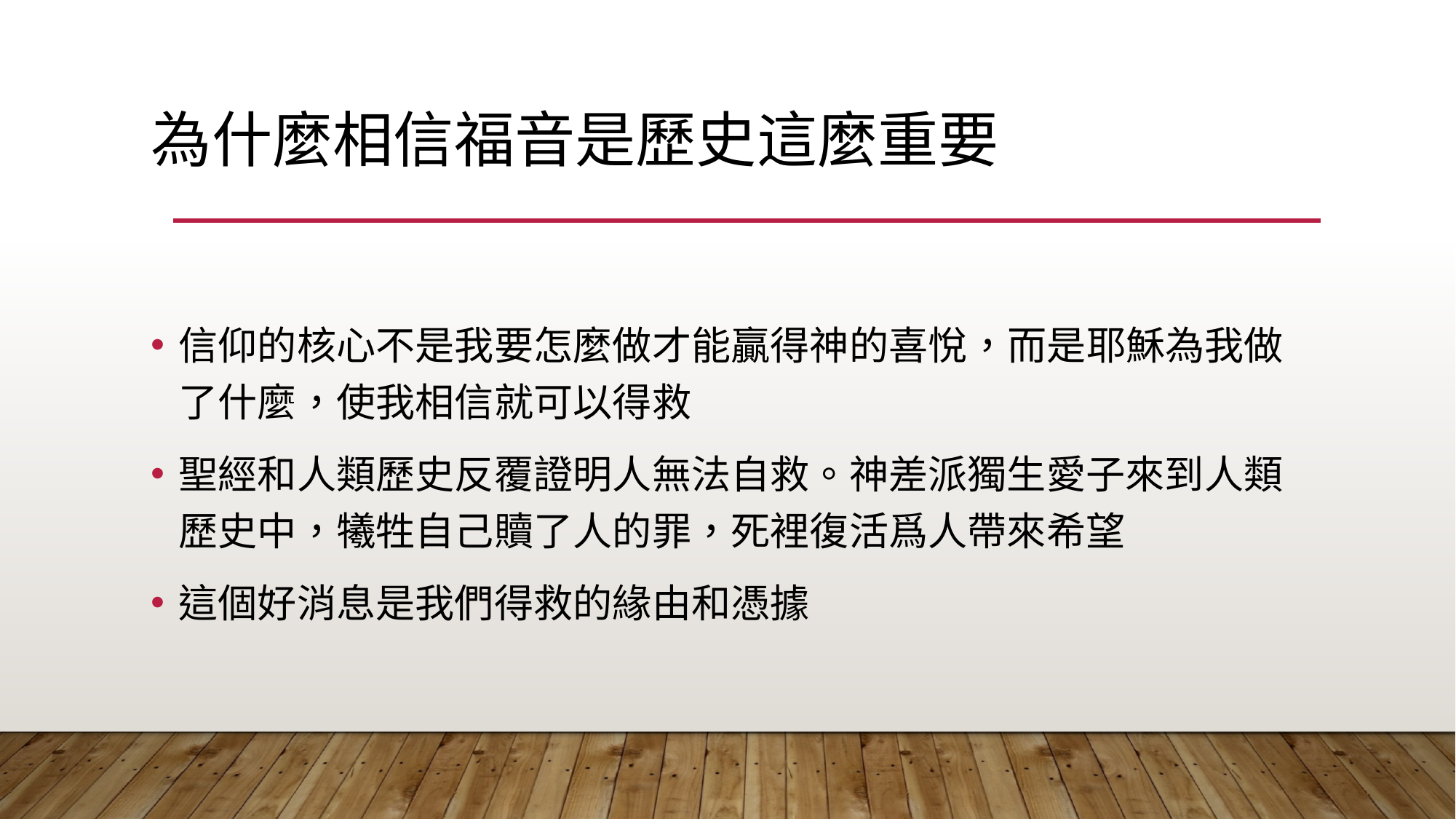

# 為什麼相信福音是歷史這麼重要
信仰的核心不是我要怎麼做才能贏得神的喜悅，而是耶穌為我做了什麼，使我相信就可以得救
聖經和人類歷史反覆證明人無法自救。神差派獨生愛子來到人類歷史中，犧牲自己贖了人的罪，死裡復活爲人帶來希望
這個好消息是我們得救的緣由和憑據